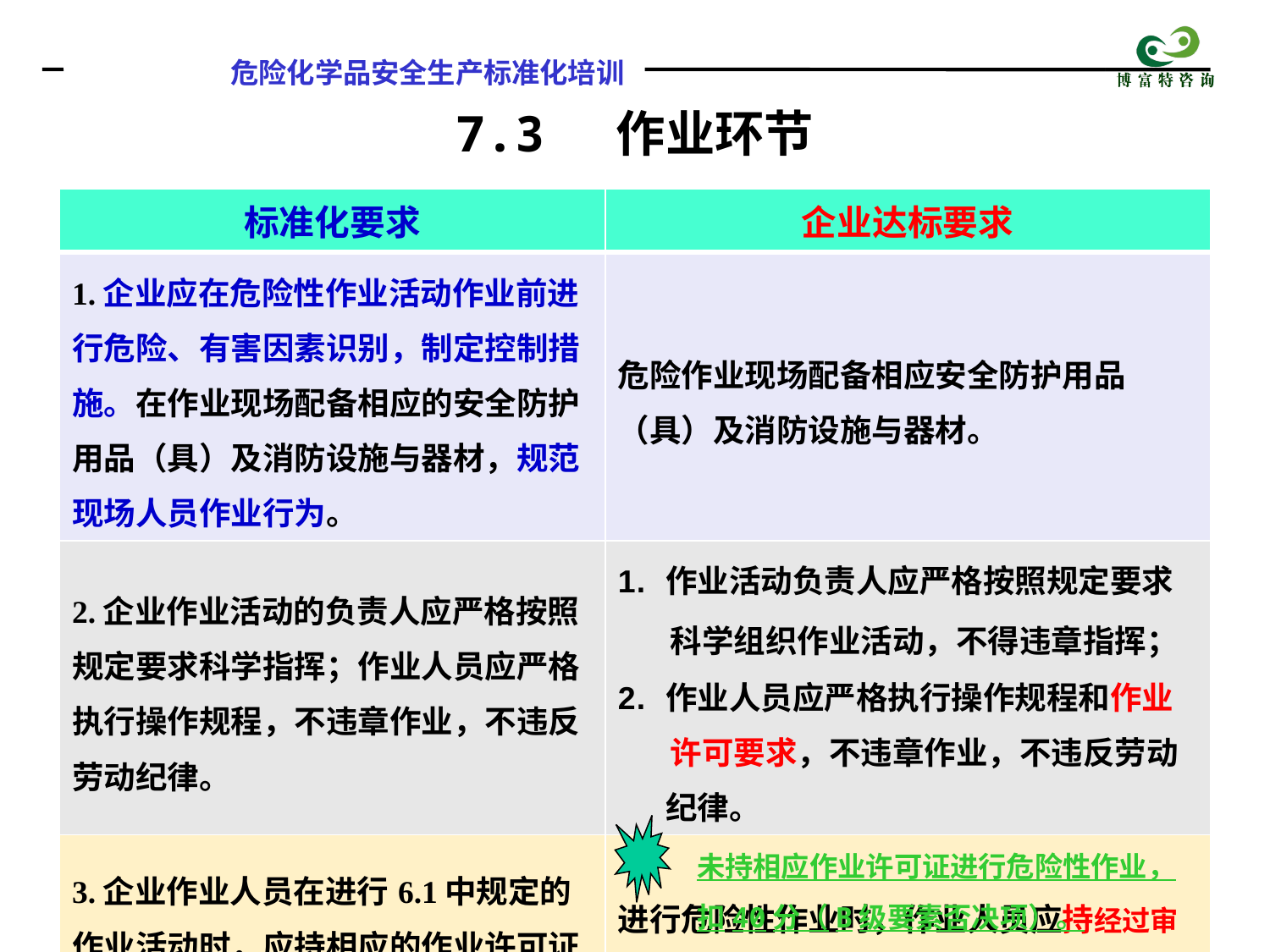

7.3  作业环节
| 标准化要求 | 企业达标要求 |
| --- | --- |
| 1.企业应在危险性作业活动作业前进行危险、有害因素识别，制定控制措施。在作业现场配备相应的安全防护用品（具）及消防设施与器材，规范现场人员作业行为。 | 危险作业现场配备相应安全防护用品（具）及消防设施与器材。 |
| 2.企业作业活动的负责人应严格按照规定要求科学指挥；作业人员应严格执行操作规程，不违章作业，不违反劳动纪律。 | 作业活动负责人应严格按照规定要求 科学组织作业活动，不得违章指挥； 作业人员应严格执行操作规程和作业 许可要求，不违章作业，不违反劳动纪律。 |
| 3.企业作业人员在进行6.1中规定的作业活动时，应持相应的作业许可证作业。 | 进行危险性作业时，作业人员应持经过审批许可的相应作业许可证。 |

未持相应作业许可证进行危险性作业，扣40分（B级要素否决项）。